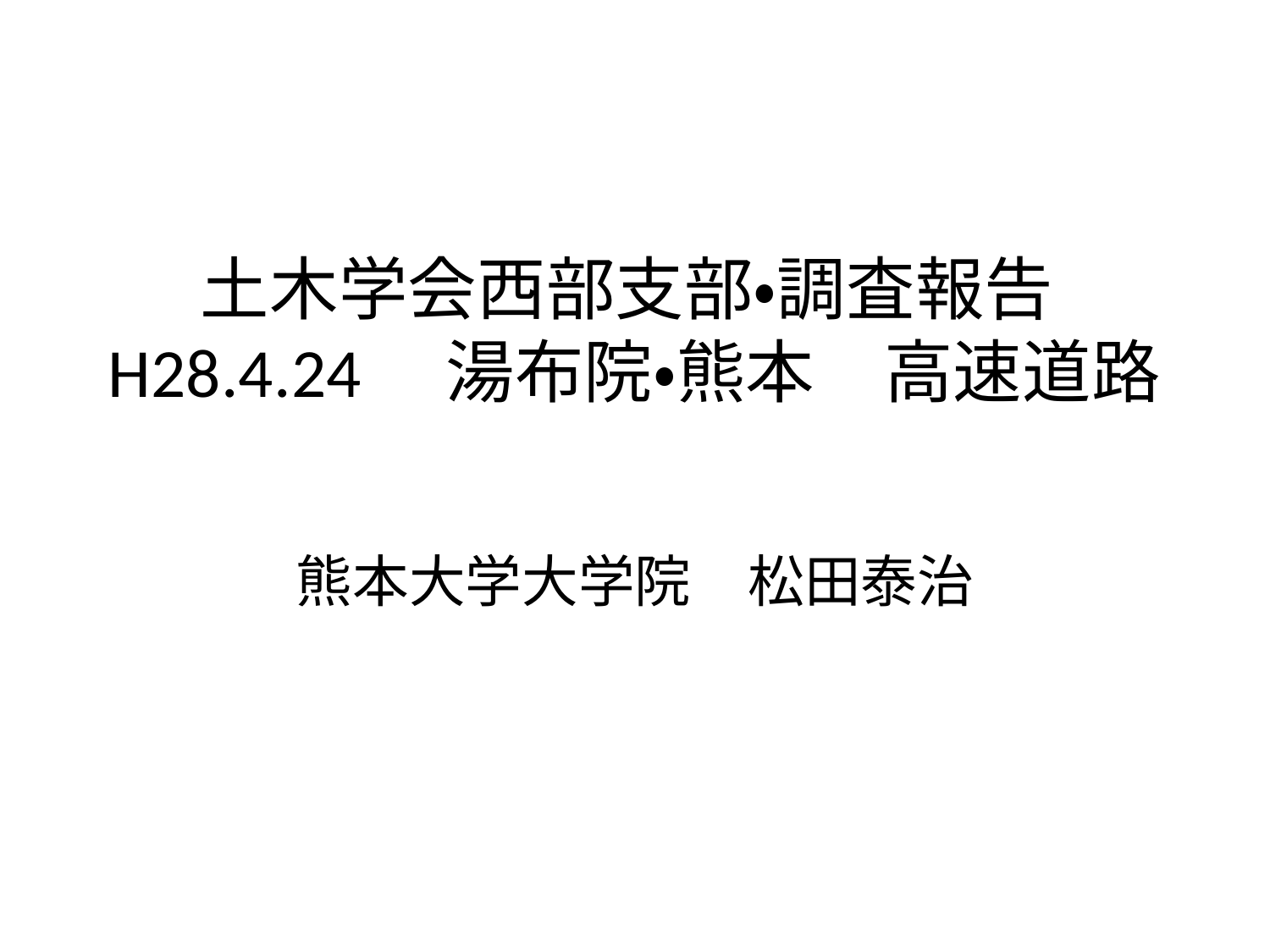

# 土木学会西部支部・調査報告H28.4.24　湯布院・熊本　高速道路
熊本大学大学院　松田泰治